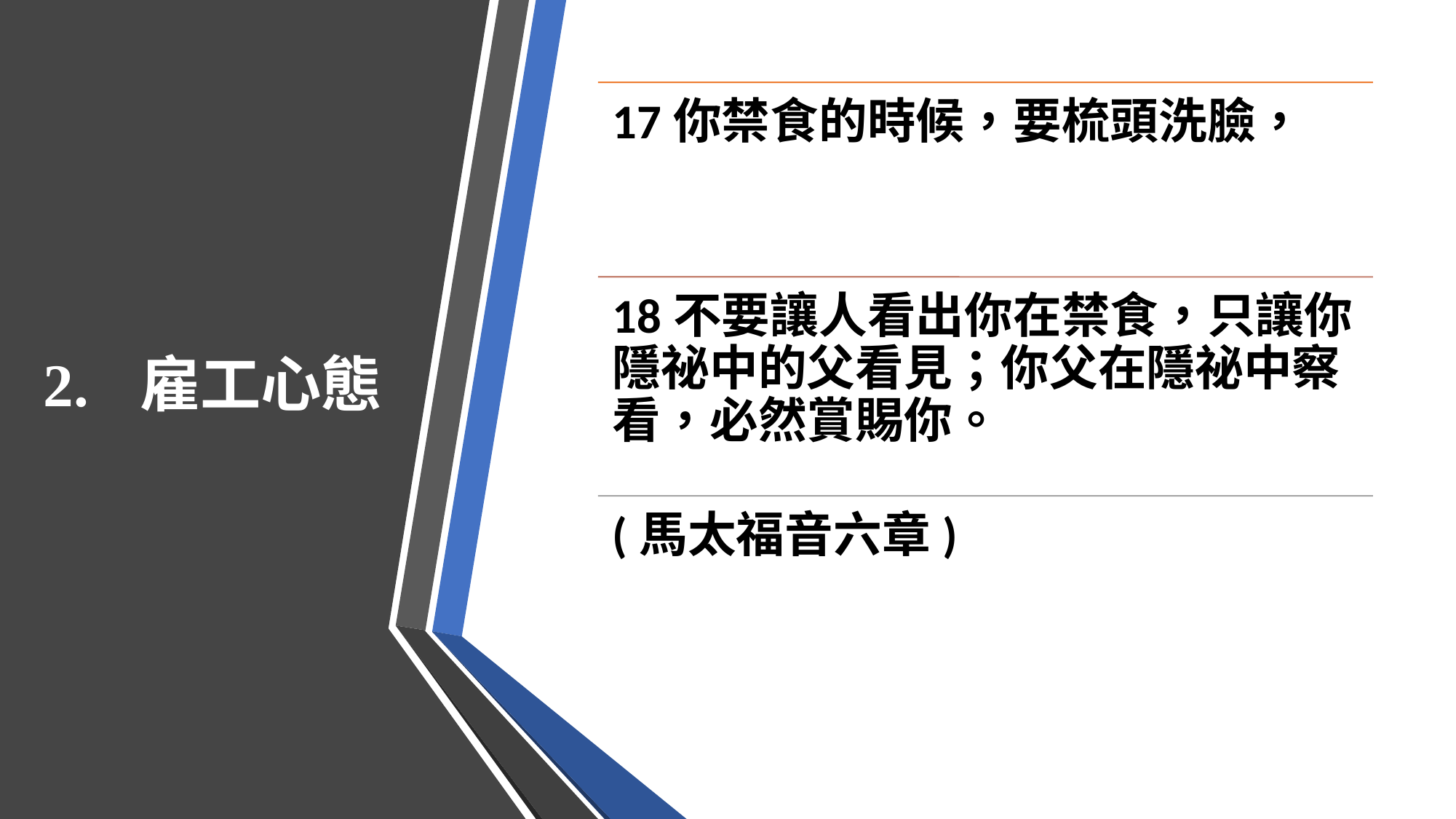

# 2. 雇工心態
17你禁食的時候，要梳頭洗臉，
18不要讓人看出你在禁食，只讓你隱祕中的父看見；你父在隱祕中察看，必然賞賜你。
(馬太福音六章)